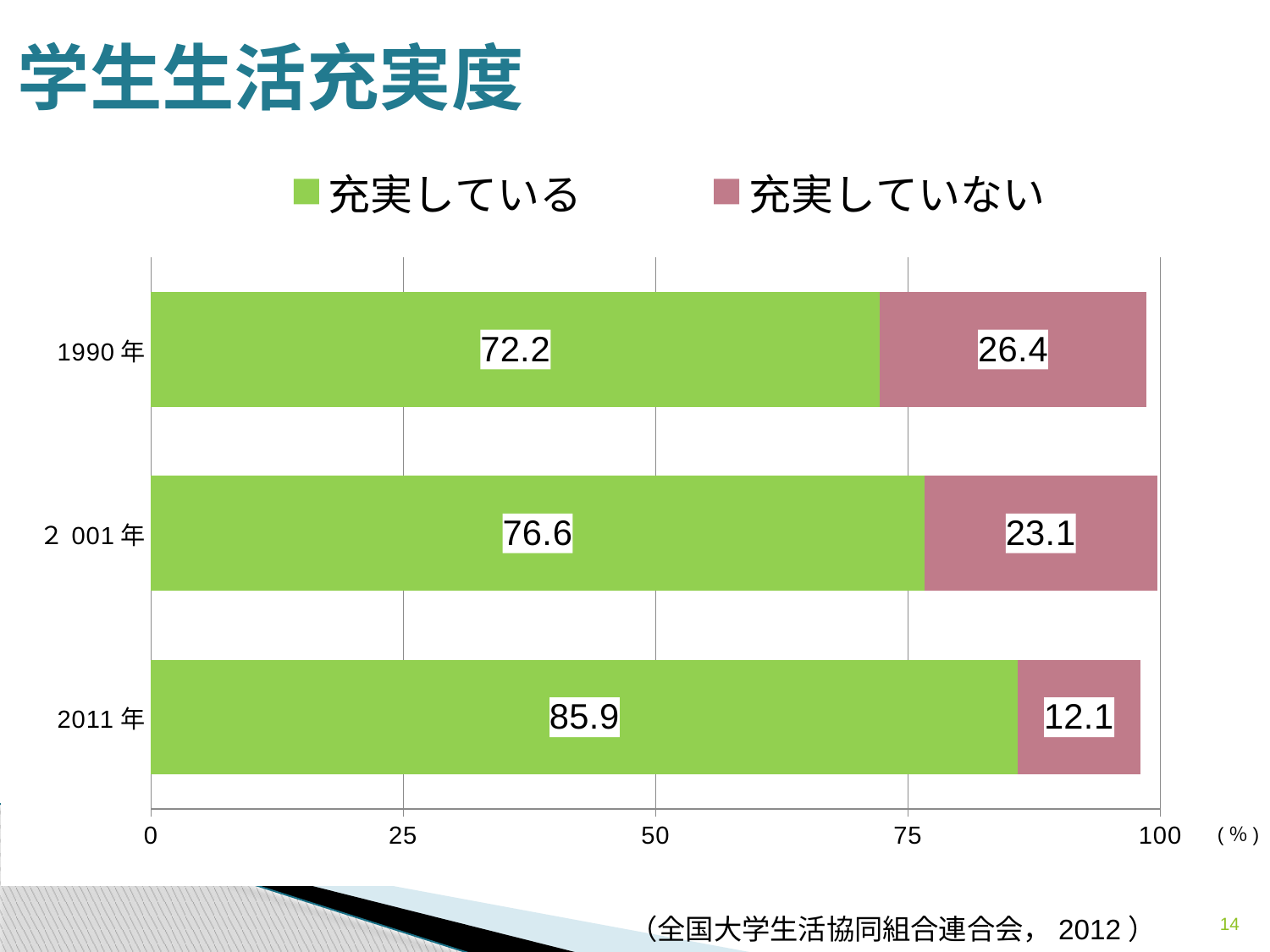

# 学生生活充実度

### Chart

| Category | 充実している | 充実していない |
|---|---|---|
| 2011年 | 85.9 | 12.1 |
| ２001年 | 76.6 | 23.1 |
| 1990年 | 72.2 | 26.4 |
(％)
14
（全国大学生活協同組合連合会，2012）